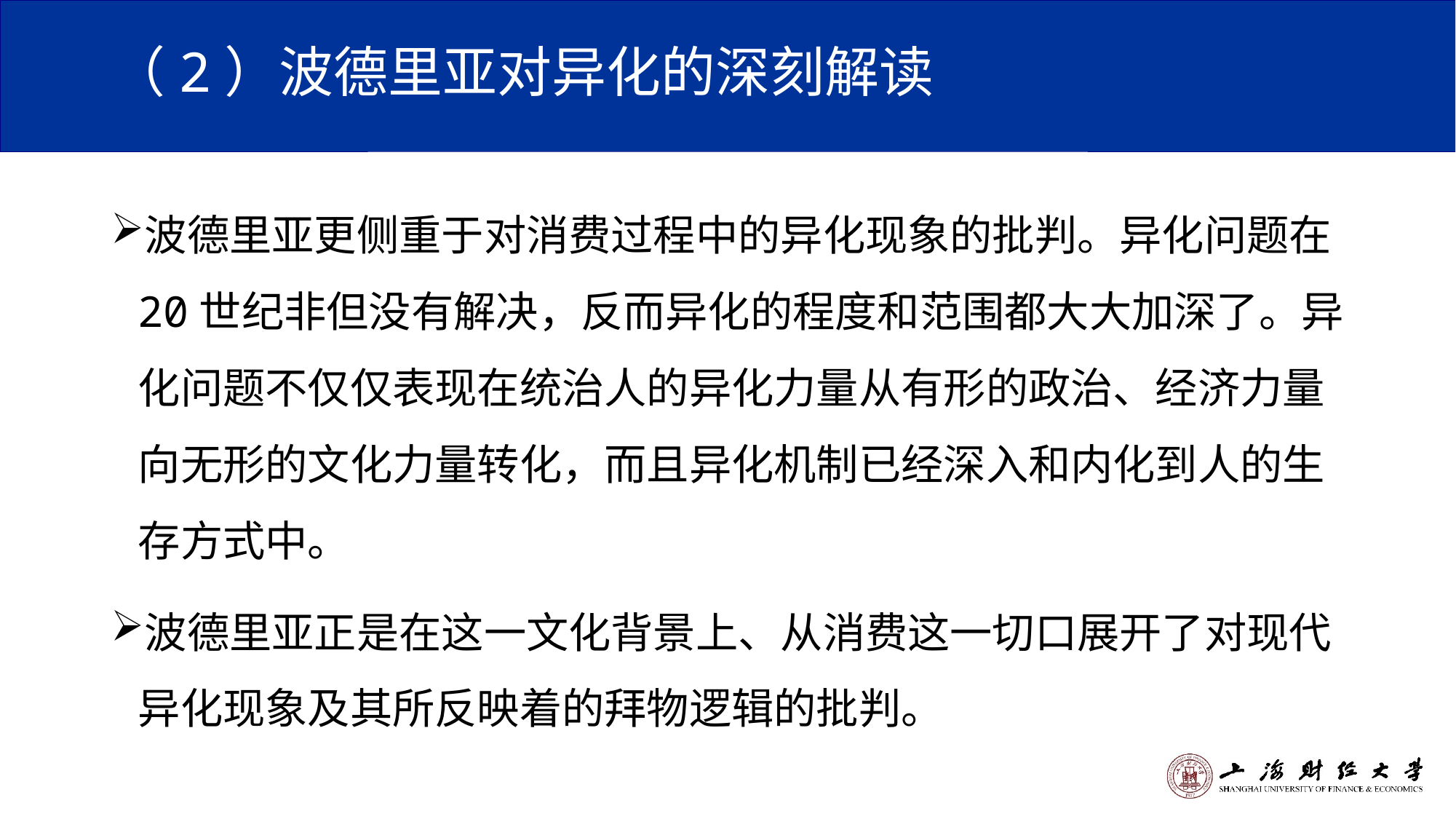

# （2）波德里亚对异化的深刻解读
波德里亚更侧重于对消费过程中的异化现象的批判。异化问题在20世纪非但没有解决，反而异化的程度和范围都大大加深了。异化问题不仅仅表现在统治人的异化力量从有形的政治、经济力量向无形的文化力量转化，而且异化机制已经深入和内化到人的生存方式中。
波德里亚正是在这一文化背景上、从消费这一切口展开了对现代异化现象及其所反映着的拜物逻辑的批判。